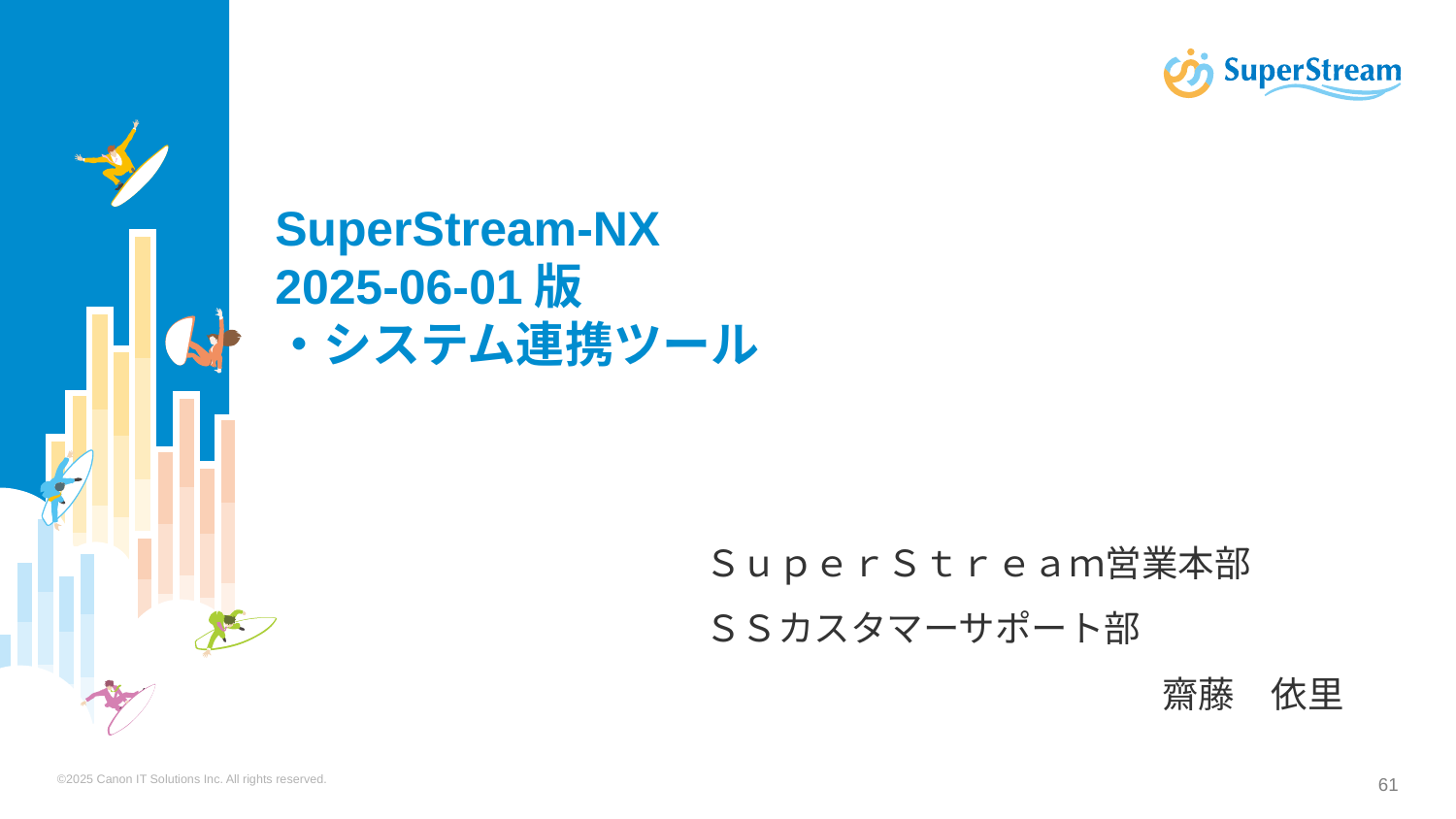

SuperStream-NX
2025-06-01版
・システム連携ツール

ＳｕｐｅｒＳｔｒｅａｍ営業本部
ＳＳカスタマーサポート部
齋藤　依里
©2025 Canon IT Solutions Inc. All rights reserved.
61